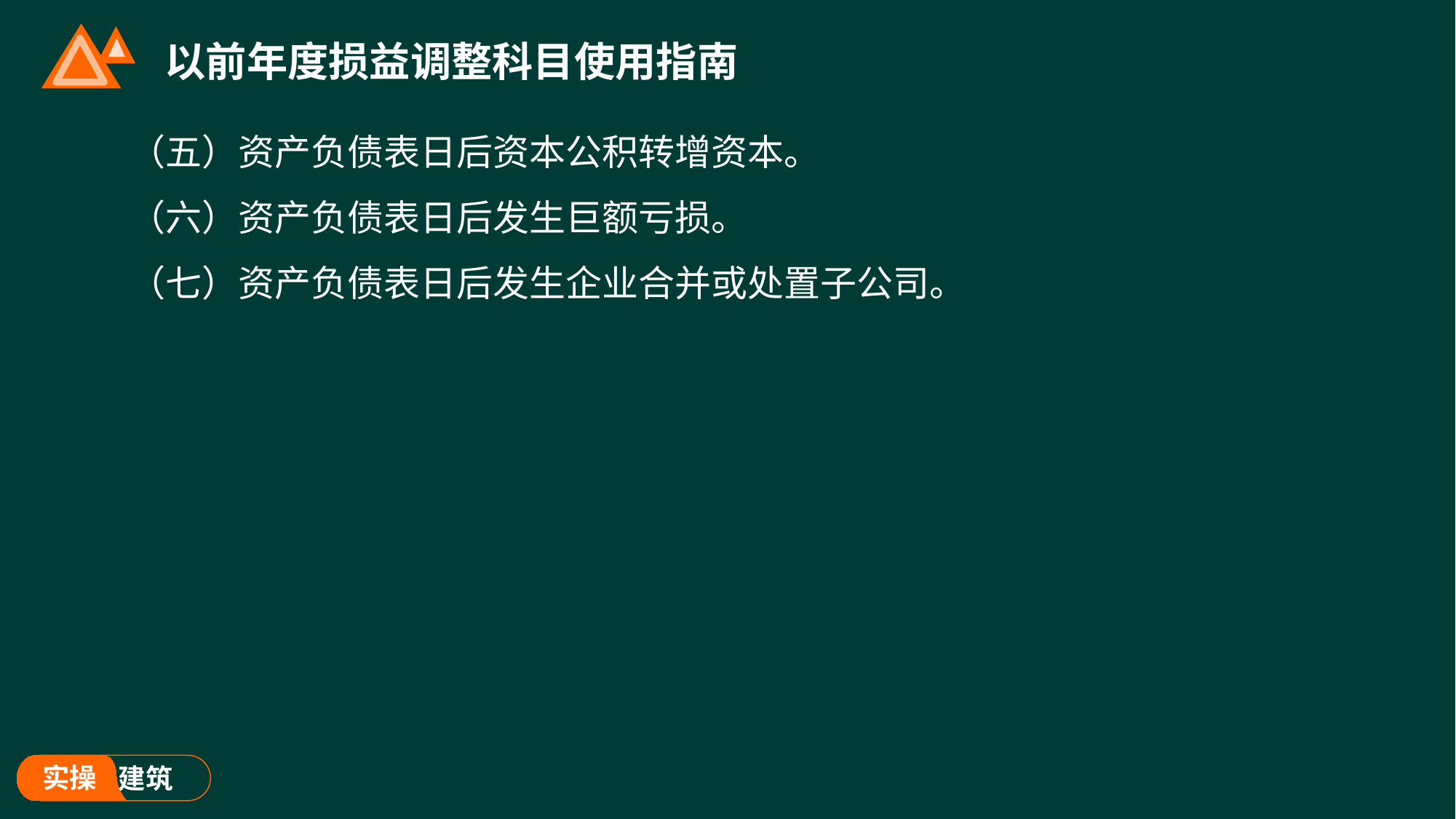

# 以前年度损益调整科目使用指南
（五）资产负债表日后资本公积转增资本。
（六）资产负债表日后发生巨额亏损。
（七）资产负债表日后发生企业合并或处置子公司。